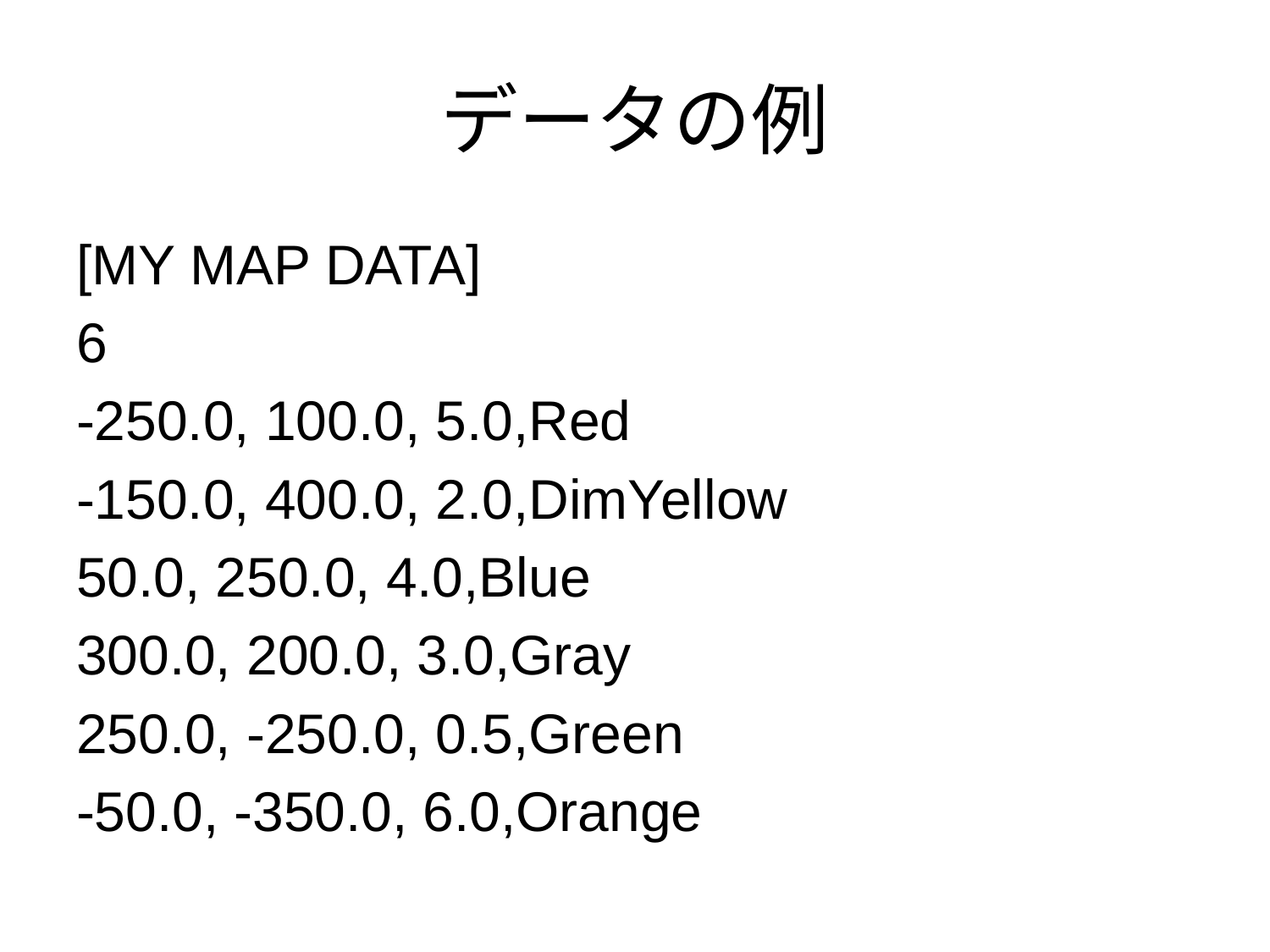

# データの例
[MY MAP DATA]
6
-250.0, 100.0, 5.0,Red
-150.0, 400.0, 2.0,DimYellow
50.0, 250.0, 4.0,Blue
300.0, 200.0, 3.0,Gray
250.0, -250.0, 0.5,Green
-50.0, -350.0, 6.0,Orange